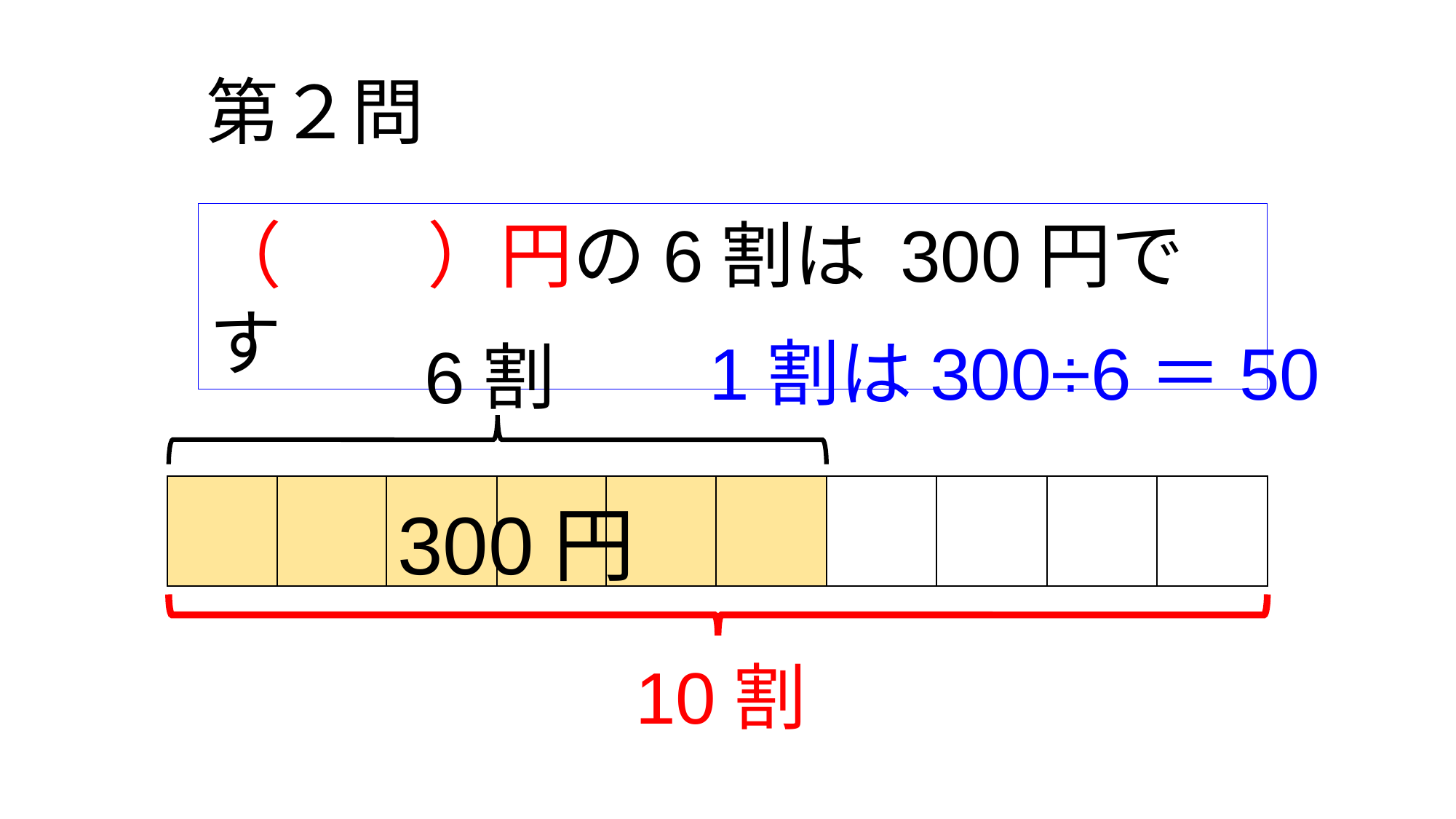

第２問

（　　）円の6割は 300円です
1割は300÷6＝50
6割

300円
10割